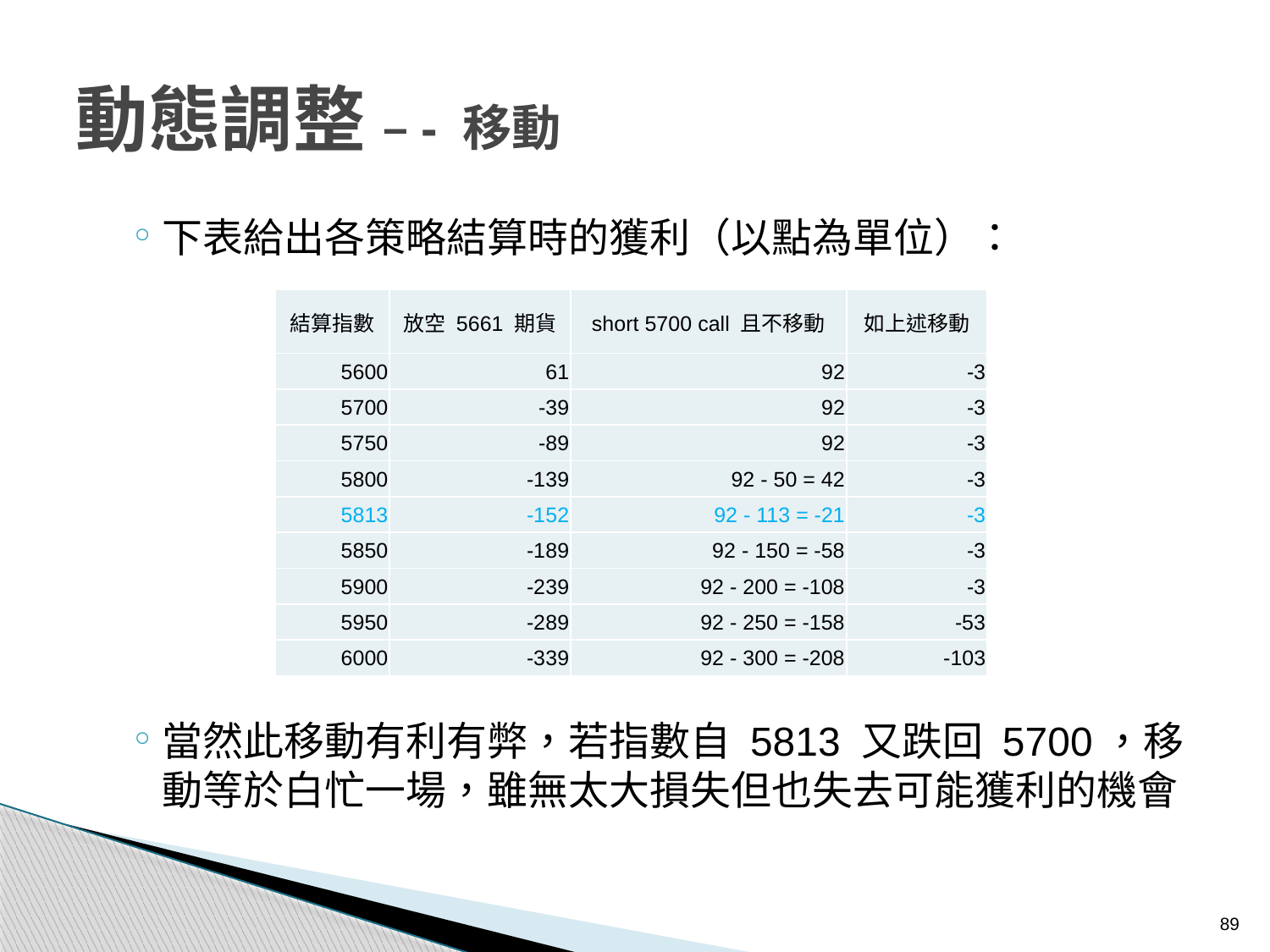

# 動態調整 –- 移動
下表給出各策略結算時的獲利（以點為單位）：

當然此移動有利有弊，若指數自 5813 又跌回 5700，移動等於白忙一場，雖無太大損失但也失去可能獲利的機會
| 結算指數 | 放空 5661 期貨 | short 5700 call 且不移動 | 如上述移動 |
| --- | --- | --- | --- |
| 5600 | 61 | 92 | -3 |
| 5700 | -39 | 92 | -3 |
| 5750 | -89 | 92 | -3 |
| 5800 | -139 | 92 - 50 = 42 | -3 |
| 5813 | -152 | 92 - 113 = -21 | -3 |
| 5850 | -189 | 92 - 150 = -58 | -3 |
| 5900 | -239 | 92 - 200 = -108 | -3 |
| 5950 | -289 | 92 - 250 = -158 | -53 |
| 6000 | -339 | 92 - 300 = -208 | -103 |
89